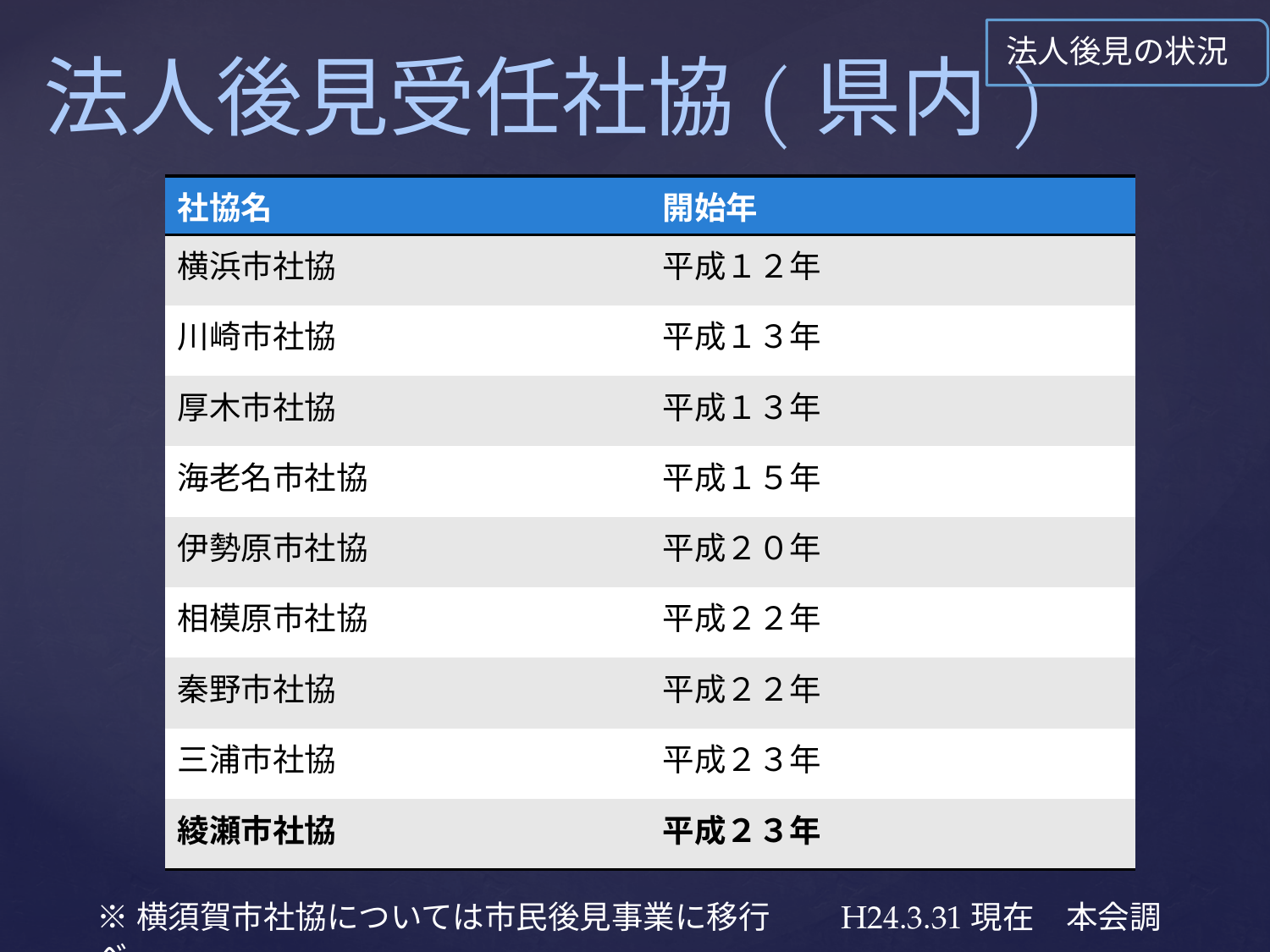

法人後見の状況
# 法人後見受任社協(県内)
| 社協名 | 開始年 |
| --- | --- |
| 横浜市社協 | 平成１２年 |
| 川崎市社協 | 平成１３年 |
| 厚木市社協 | 平成１３年 |
| 海老名市社協 | 平成１５年 |
| 伊勢原市社協 | 平成２０年 |
| 相模原市社協 | 平成２２年 |
| 秦野市社協 | 平成２２年 |
| 三浦市社協 | 平成２３年 |
| 綾瀬市社協 | 平成２３年 |
※横須賀市社協については市民後見事業に移行　　H24.3.31現在　本会調べ